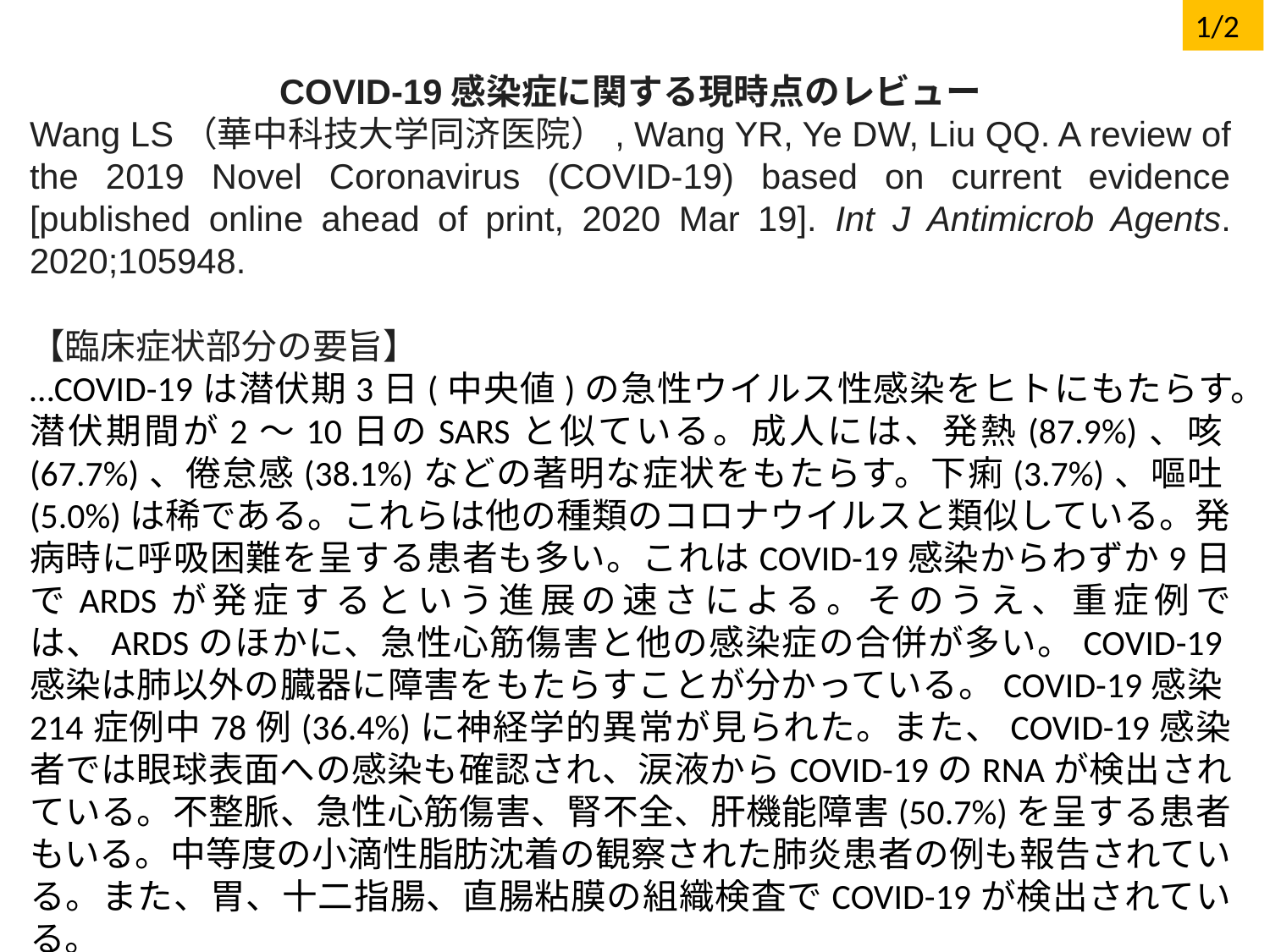

1/2
COVID-19感染症に関する現時点のレビュー
Wang LS（華中科技大学同济医院）, Wang YR, Ye DW, Liu QQ. A review of the 2019 Novel Coronavirus (COVID-19) based on current evidence [published online ahead of print, 2020 Mar 19]. Int J Antimicrob Agents. 2020;105948.

【臨床症状部分の要旨】
…COVID-19は潜伏期3日(中央値)の急性ウイルス性感染をヒトにもたらす。潜伏期間が2～10日のSARSと似ている。成人には、発熱(87.9%)、咳(67.7%)、倦怠感(38.1%)などの著明な症状をもたらす。下痢(3.7%)、嘔吐(5.0%)は稀である。これらは他の種類のコロナウイルスと類似している。発病時に呼吸困難を呈する患者も多い。これはCOVID-19感染からわずか9日でARDSが発症するという進展の速さによる。そのうえ、重症例では、ARDSのほかに、急性心筋傷害と他の感染症の合併が多い。COVID-19感染は肺以外の臓器に障害をもたらすことが分かっている。COVID-19感染214症例中78例(36.4%)に神経学的異常が見られた。また、COVID-19感染者では眼球表面への感染も確認され、涙液からCOVID-19のRNAが検出されている。不整脈、急性心筋傷害、腎不全、肝機能障害(50.7%)を呈する患者もいる。中等度の小滴性脂肪沈着の観察された肺炎患者の例も報告されている。また、胃、十二指腸、直腸粘膜の組織検査でCOVID-19が検出されている。